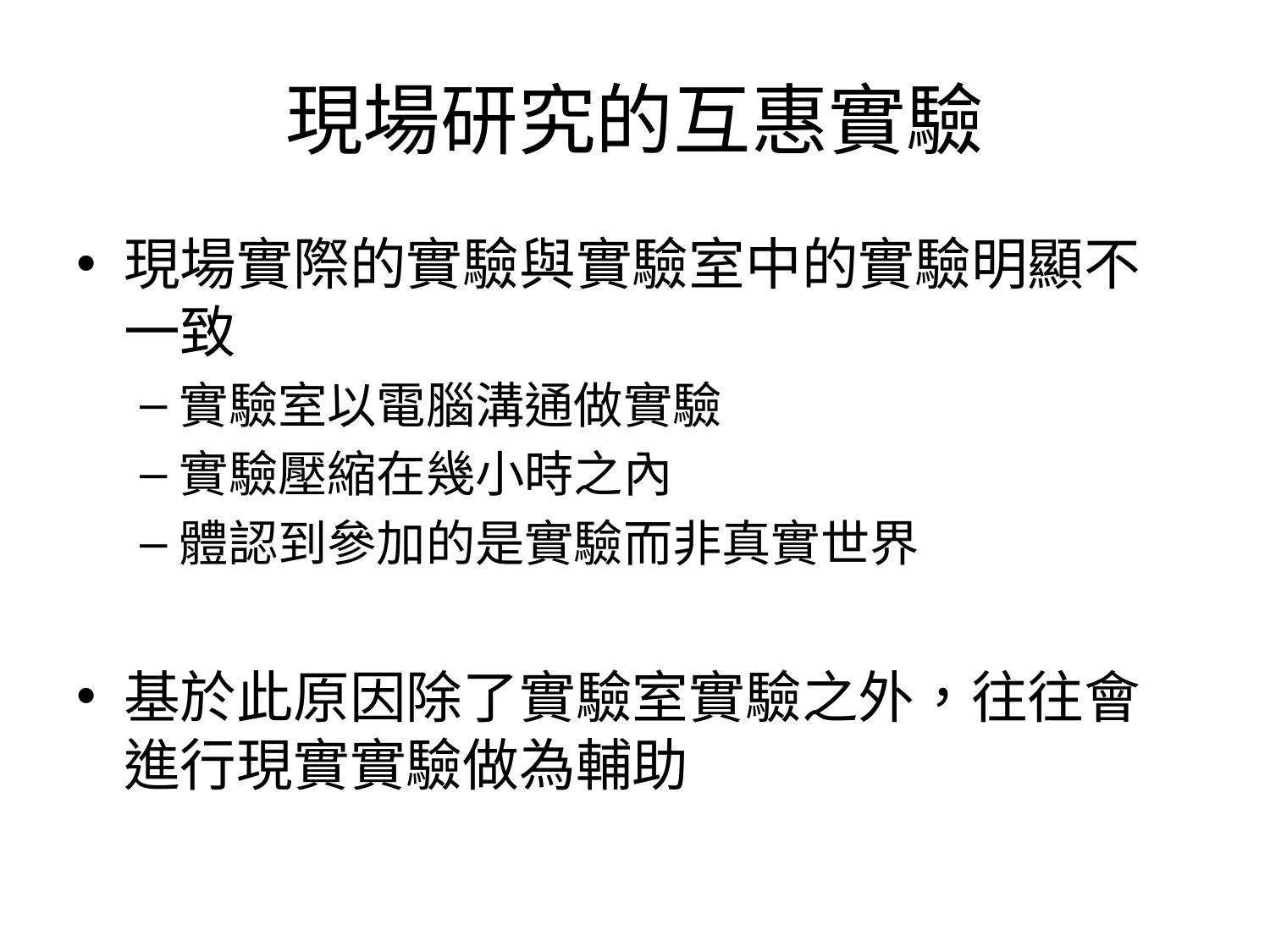

# 現場研究的互惠實驗
現場實際的實驗與實驗室中的實驗明顯不一致
實驗室以電腦溝通做實驗
實驗壓縮在幾小時之內
體認到參加的是實驗而非真實世界

基於此原因除了實驗室實驗之外，往往會進行現實實驗做為輔助